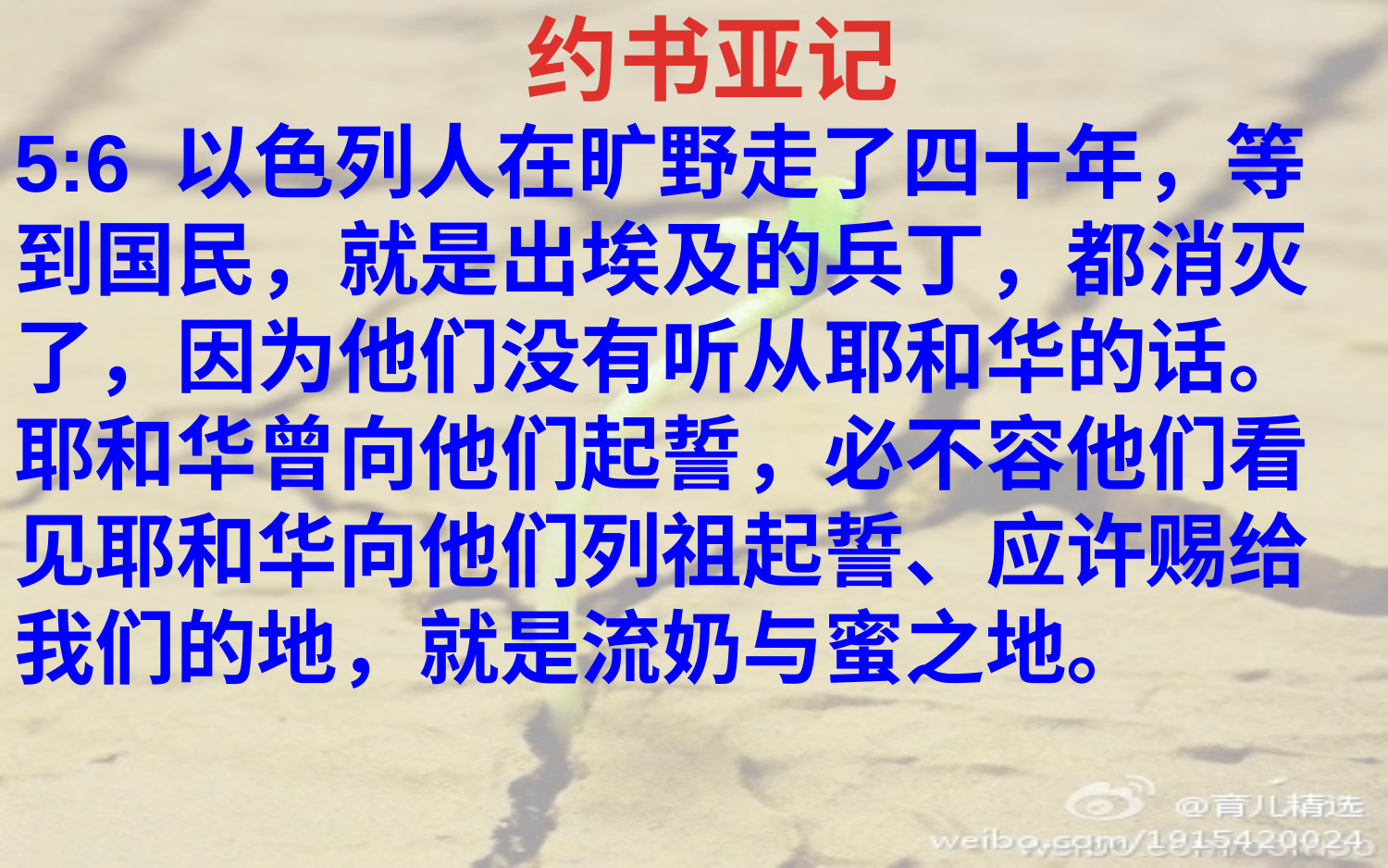

约书亚记
5:6 以色列人在旷野走了四十年，等到国民，就是出埃及的兵丁，都消灭了，因为他们没有听从耶和华的话。耶和华曾向他们起誓，必不容他们看见耶和华向他们列祖起誓、应许赐给我们的地，就是流奶与蜜之地。